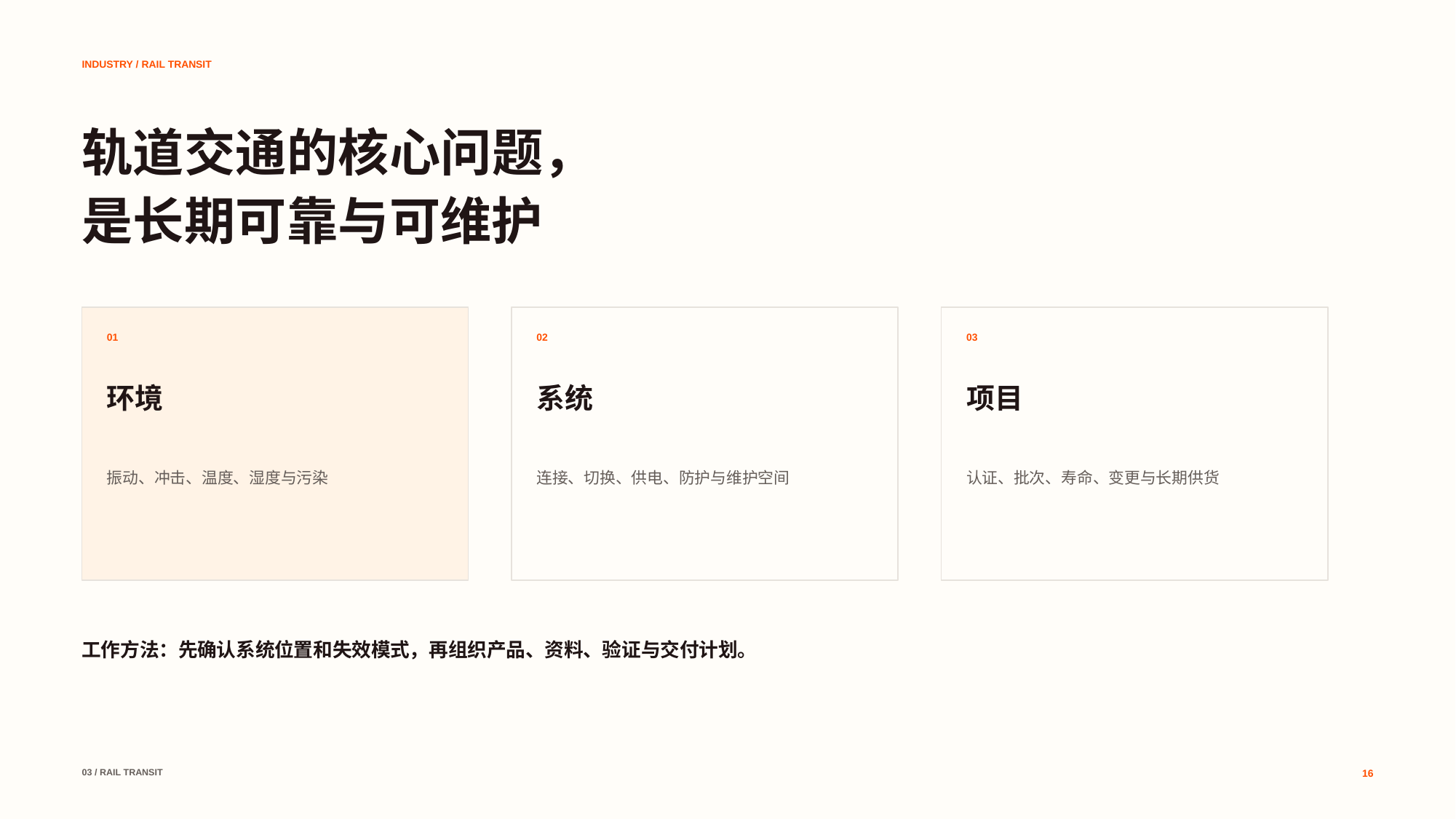

INDUSTRY / RAIL TRANSIT
轨道交通的核心问题，
是长期可靠与可维护

01
02
03
环境
系统
项目
振动、冲击、温度、湿度与污染
连接、切换、供电、防护与维护空间
认证、批次、寿命、变更与长期供货
工作方法：先确认系统位置和失效模式，再组织产品、资料、验证与交付计划。
03 / RAIL TRANSIT
16